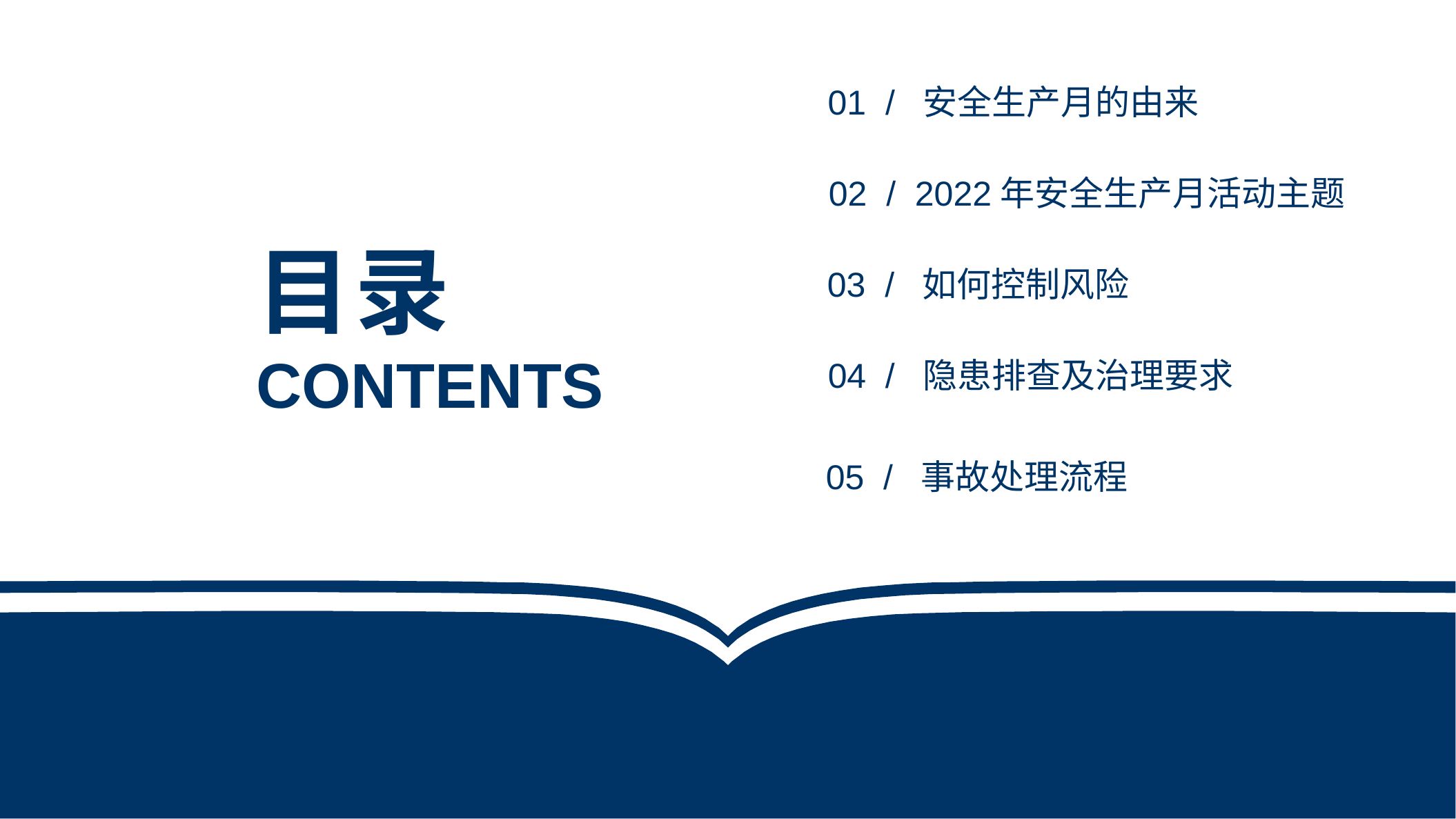

01  /  安全生产月的由来
02  /  2022年安全生产月活动主题
目录
03  /  如何控制风险
CONTENTS
04  /  隐患排查及治理要求
05  /  事故处理流程